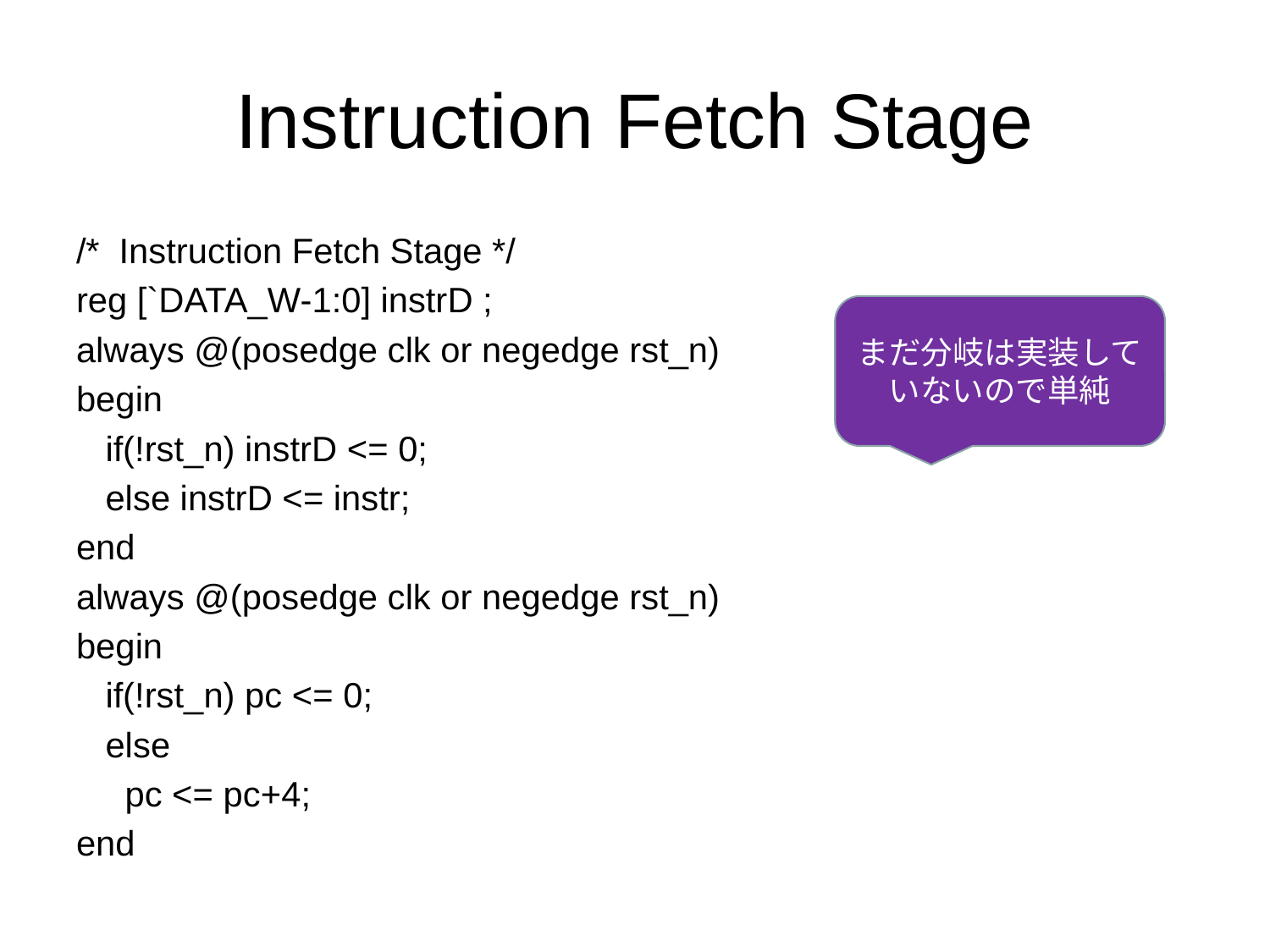

# Instruction Fetch Stage
/*  Instruction Fetch Stage */
reg [`DATA_W-1:0] instrD ;
always @(posedge clk or negedge rst_n)
begin
   if(!rst_n) instrD <= 0;
   else instrD <= instr;
end
always @(posedge clk or negedge rst_n)
begin
   if(!rst_n) pc <= 0;
   else
     pc <= pc+4;
end

まだ分岐は実装していないので単純